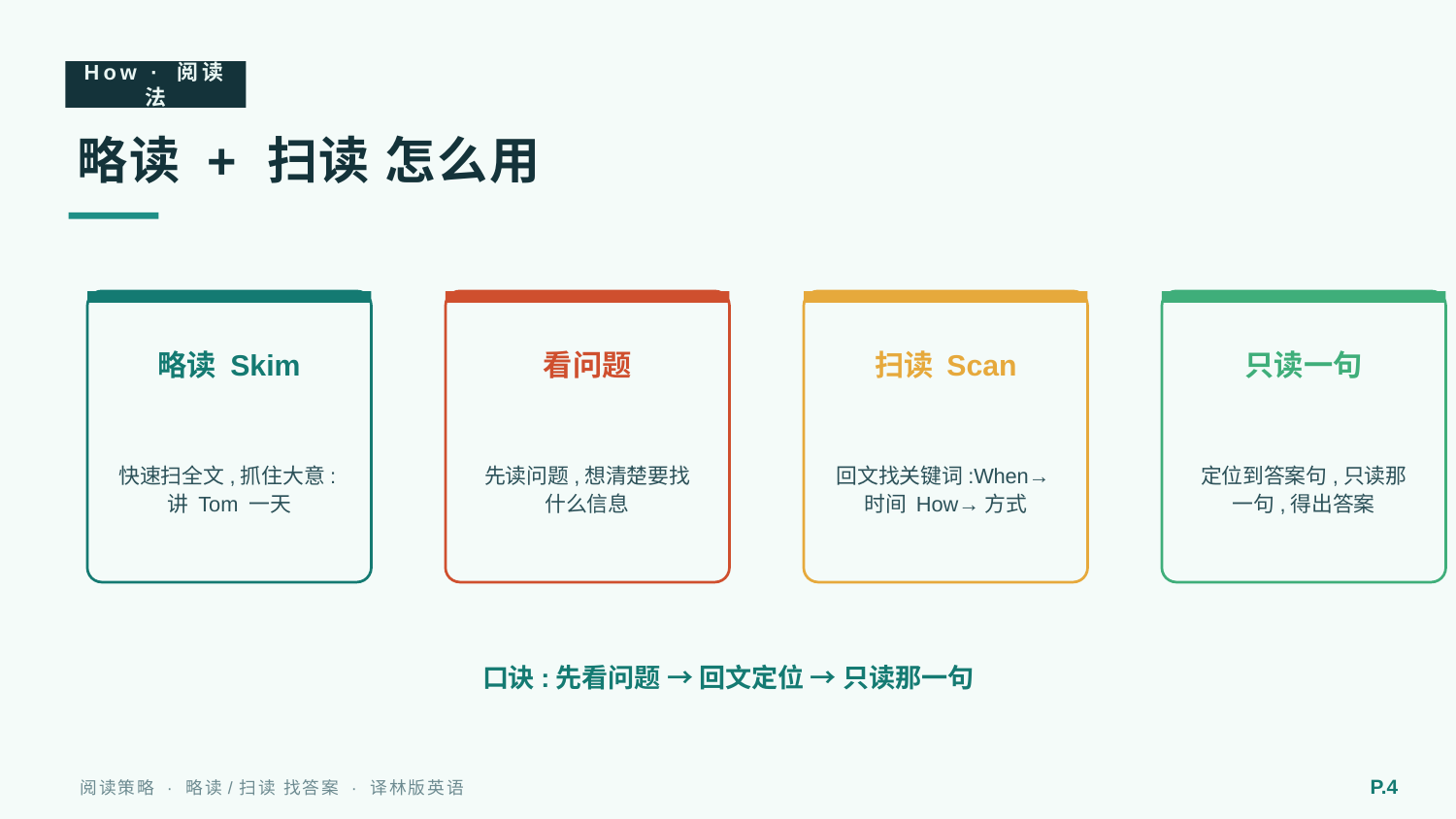

How · 阅读法

略读 + 扫读 怎么用

略读 Skim
看问题
扫读 Scan
只读一句
快速扫全文,抓住大意:讲 Tom 一天
先读问题,想清楚要找什么信息
回文找关键词:When→时间 How→方式
定位到答案句,只读那一句,得出答案
口诀:先看问题 → 回文定位 → 只读那一句
P.4
阅读策略 · 略读/扫读 找答案 · 译林版英语